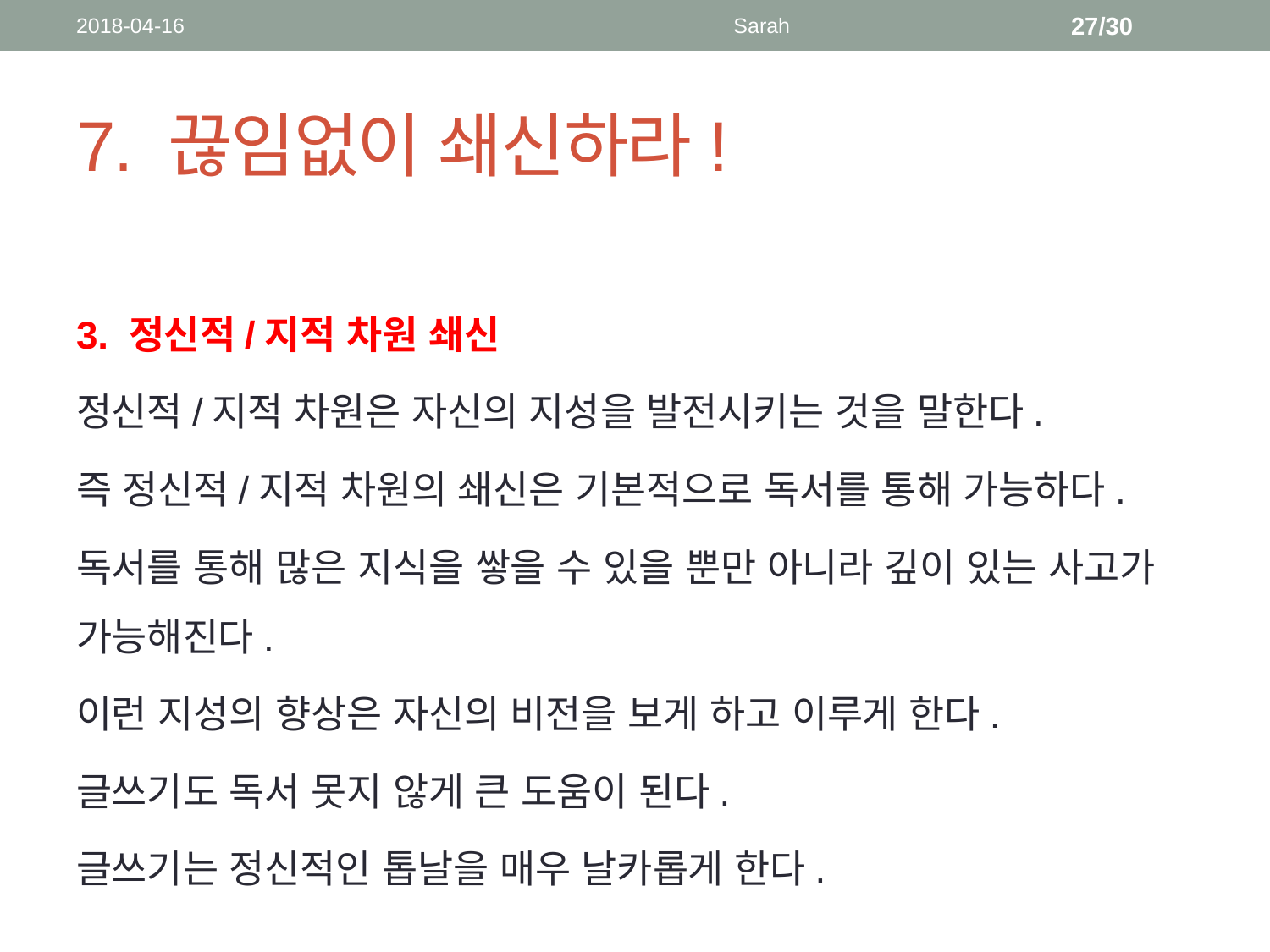

2018-04-16
Sarah
27/30
# 7. 끊임없이 쇄신하라!

3. 정신적/지적 차원 쇄신
정신적/지적 차원은 자신의 지성을 발전시키는 것을 말한다.
즉 정신적/지적 차원의 쇄신은 기본적으로 독서를 통해 가능하다.
독서를 통해 많은 지식을 쌓을 수 있을 뿐만 아니라 깊이 있는 사고가 가능해진다.
이런 지성의 향상은 자신의 비전을 보게 하고 이루게 한다.
글쓰기도 독서 못지 않게 큰 도움이 된다.
글쓰기는 정신적인 톱날을 매우 날카롭게 한다.